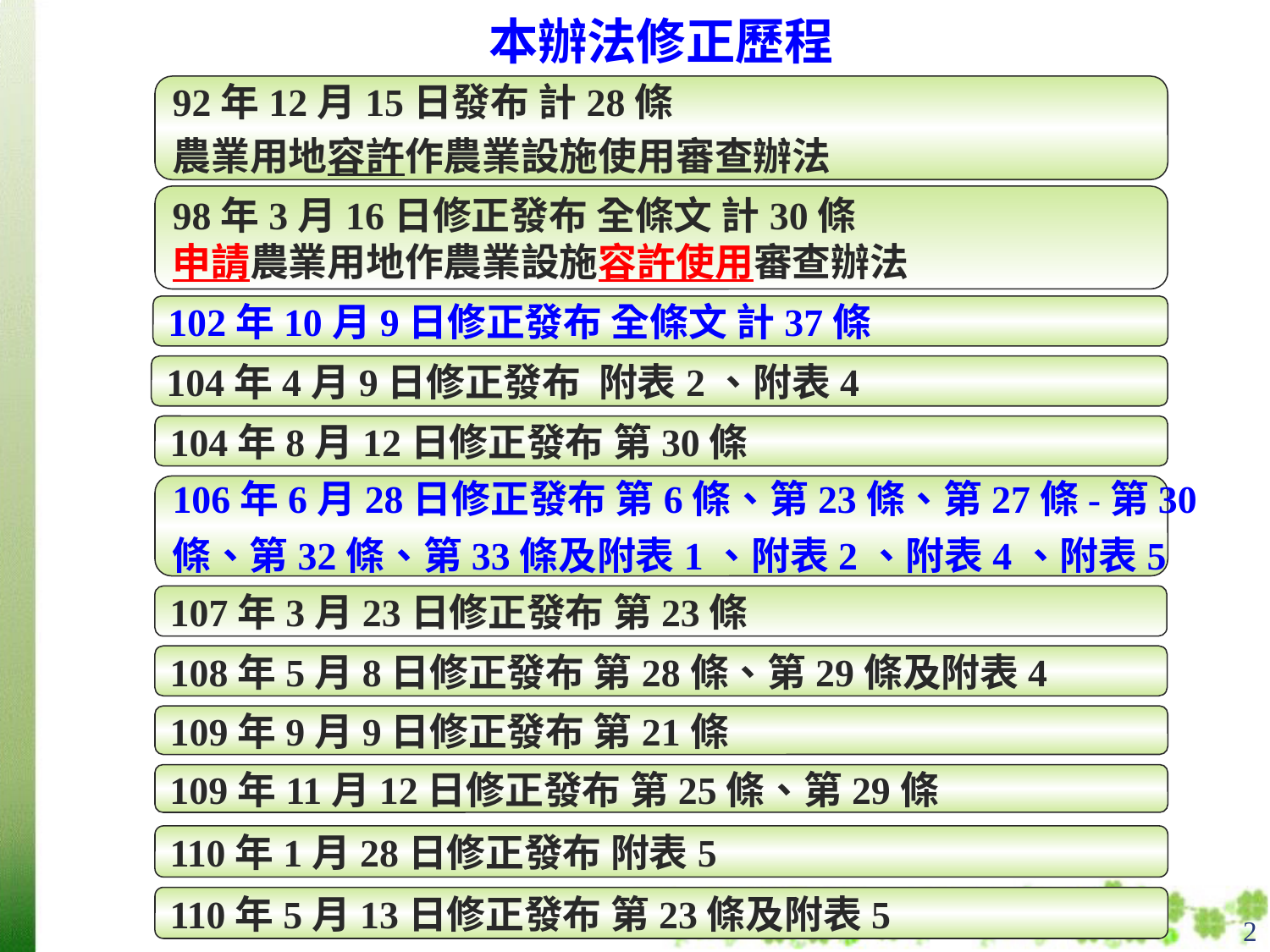

# 本辦法修正歷程
92年12月15日發布 計28條
農業用地容許作農業設施使用審查辦法

98年3月16日修正發布 全條文 計30條
申請農業用地作農業設施容許使用審查辦法

102年10月9日修正發布 全條文 計37條
104年4月9日修正發布  附表2、附表4
104年8月12日修正發布 第30條
106年6月28日修正發布 第6條、第23條、第27條-第30
條、第32條、第33條及附表1、附表2、附表4、附表5
107年3月23日修正發布 第23條
108年5月8日修正發布 第28條、第29條及附表4
109年9月9日修正發布 第21條
109年11月12日修正發布 第25條、第29條
110年1月28日修正發布 附表5
110年5月13日修正發布 第23條及附表5
2